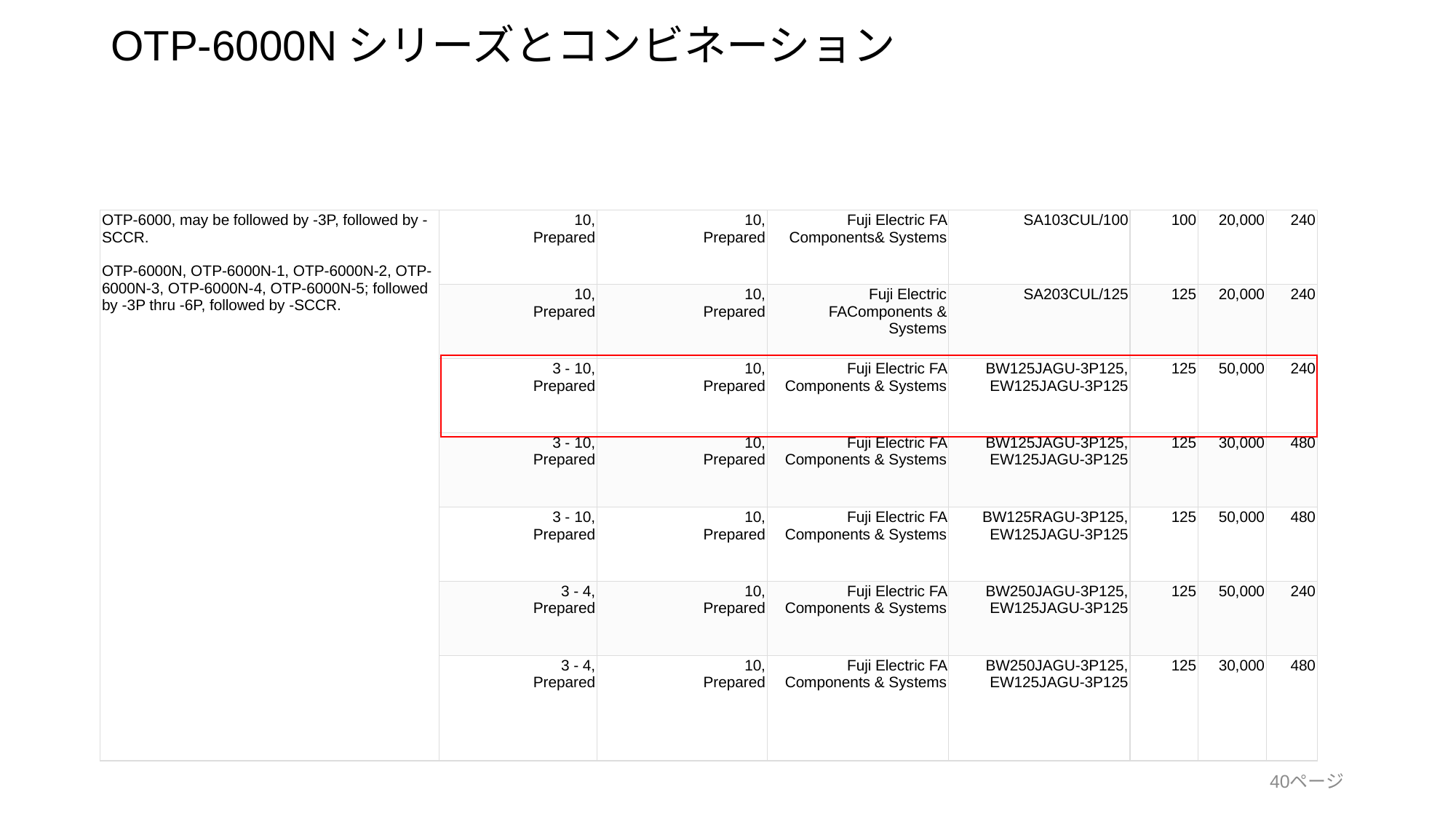

# OTP-6000Nシリーズとコンビネーション
| OTP-6000, may be followed by -3P, followed by -SCCR.   OTP-6000N, OTP-6000N-1, OTP-6000N-2, OTP-6000N-3, OTP-6000N-4, OTP-6000N-5; followed by -3P thru -6P, followed by -SCCR. | 10, Prepared | 10, Prepared | Fuji Electric FA Components& Systems | SA103CUL/100 | 100 | 20,000 | 240 |
| --- | --- | --- | --- | --- | --- | --- | --- |
|  | 10, Prepared | 10, Prepared | Fuji Electric FAComponents & Systems | SA203CUL/125 | 125 | 20,000 | 240 |
|  | 3 - 10, Prepared | 10, Prepared | Fuji Electric FA Components & Systems | BW125JAGU-3P125, EW125JAGU-3P125 | 125 | 50,000 | 240 |
|  | 3 - 10, Prepared | 10, Prepared | Fuji Electric FA Components & Systems | BW125JAGU-3P125, EW125JAGU-3P125 | 125 | 30,000 | 480 |
|  | 3 - 10, Prepared | 10, Prepared | Fuji Electric FA Components & Systems | BW125RAGU-3P125, EW125JAGU-3P125 | 125 | 50,000 | 480 |
|  | 3 - 4, Prepared | 10, Prepared | Fuji Electric FA Components & Systems | BW250JAGU-3P125, EW125JAGU-3P125 | 125 | 50,000 | 240 |
|  | 3 - 4, Prepared | 10, Prepared | Fuji Electric FA Components & Systems | BW250JAGU-3P125, EW125JAGU-3P125 | 125 | 30,000 | 480 |

40ページ